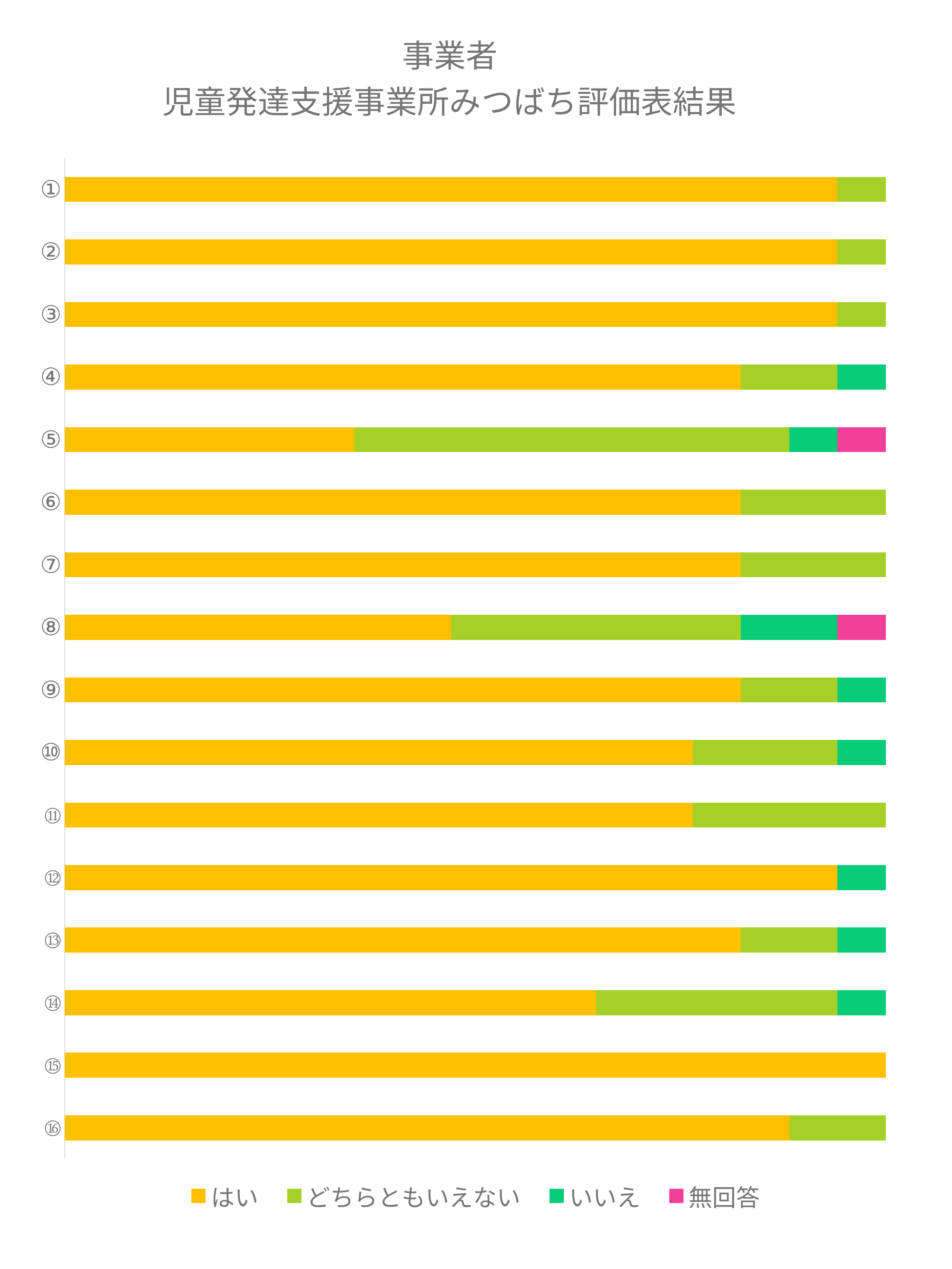

### Chart: 事業者
児童発達支援事業所みつばち評価表結果

| Category | はい | どちらともいえない | いいえ | 無回答 |
|---|---|---|---|---|
| ⑯ | 15.0 | 2.0 | 0.0 | 0.0 |
| ⑮ | 17.0 | 0.0 | 0.0 | 0.0 |
| ⑭ | 11.0 | 5.0 | 1.0 | 0.0 |
| ⑬ | 14.0 | 2.0 | 1.0 | 0.0 |
| ⑫ | 16.0 | 0.0 | 1.0 | 0.0 |
| ⑪ | 13.0 | 4.0 | 0.0 | 0.0 |
| ⑩ | 13.0 | 3.0 | 1.0 | 0.0 |
| ⑨ | 14.0 | 2.0 | 1.0 | 0.0 |
| ⑧ | 8.0 | 6.0 | 2.0 | 1.0 |
| ⑦ | 14.0 | 3.0 | 0.0 | 0.0 |
| ⑥ | 14.0 | 3.0 | 0.0 | 0.0 |
| ⑤ | 6.0 | 9.0 | 1.0 | 1.0 |
| ④ | 14.0 | 2.0 | 1.0 | 0.0 |
| ③ | 16.0 | 1.0 | 0.0 | 0.0 |
| ② | 16.0 | 1.0 | 0.0 | 0.0 |
| ① | 16.0 | 1.0 | 0.0 | 0.0 |